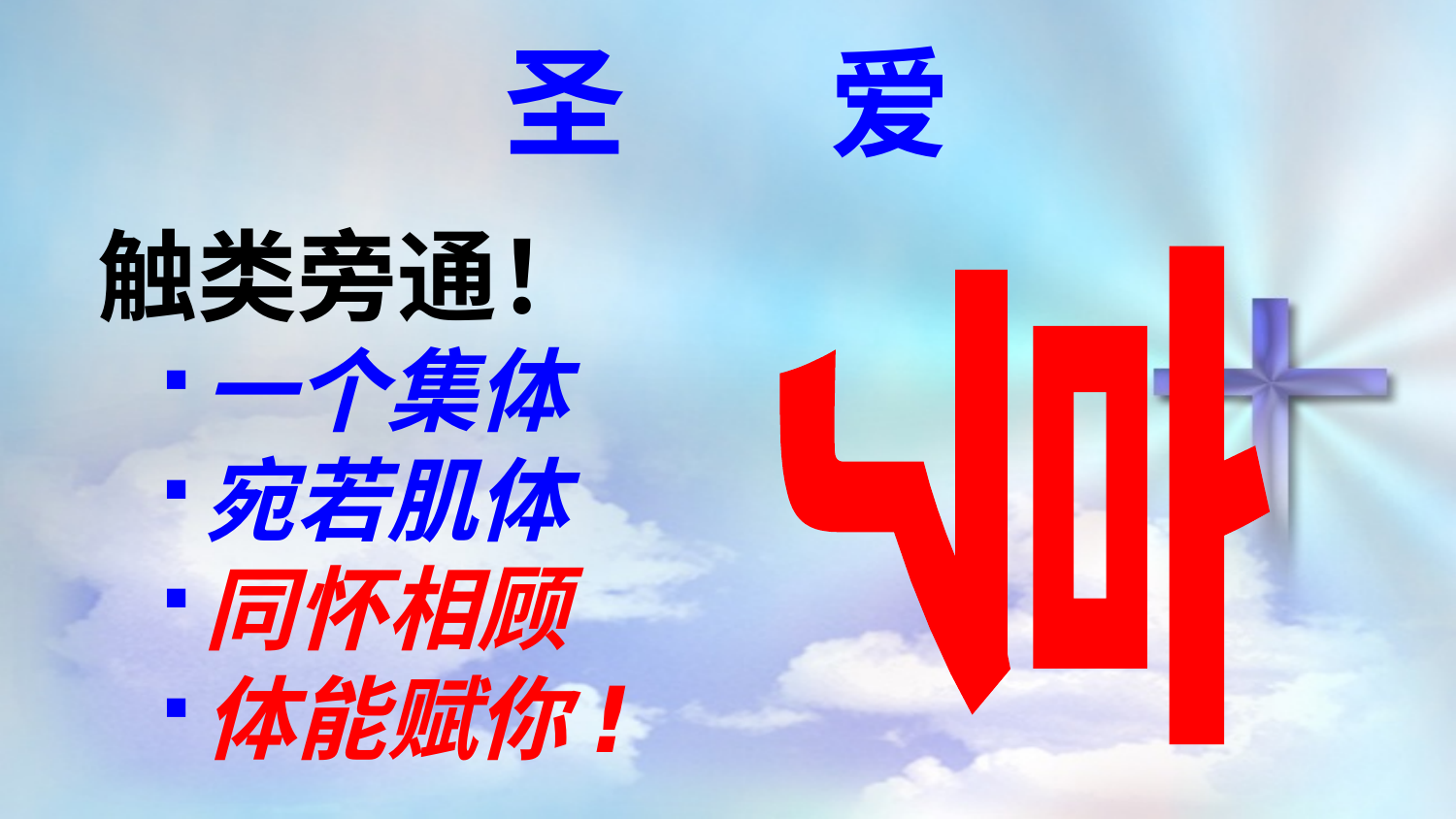

圣   爱
触类旁通！
一个集体
宛若肌体
同怀相顾
体能赋你!

亨